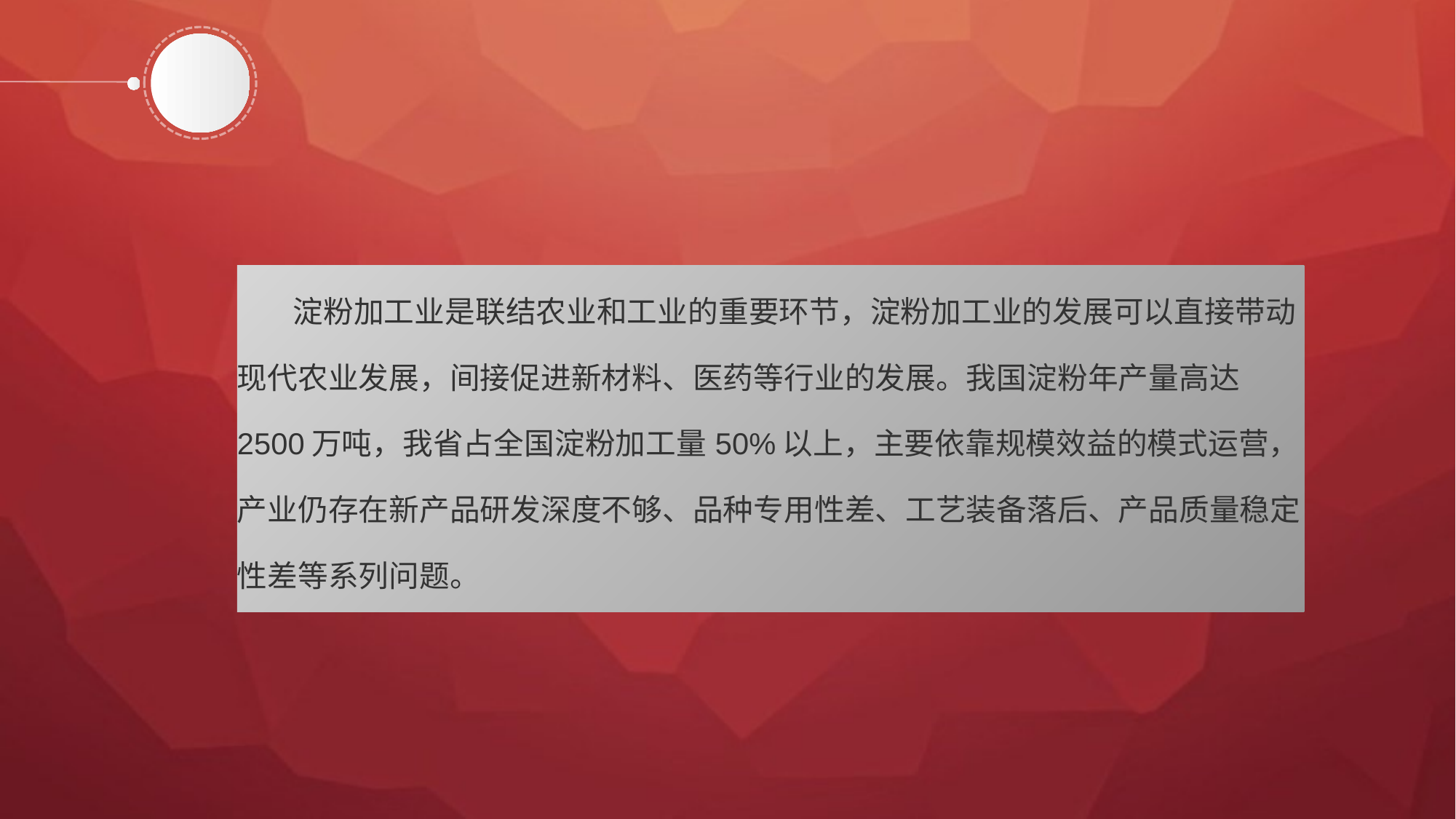

| 淀粉加工业是联结农业和工业的重要环节，淀粉加工业的发展可以直接带动现代农业发展，间接促进新材料、医药等行业的发展。我国淀粉年产量高达2500万吨，我省占全国淀粉加工量50%以上，主要依靠规模效益的模式运营，产业仍存在新产品研发深度不够、品种专用性差、工艺装备落后、产品质量稳定性差等系列问题。 |
| --- |